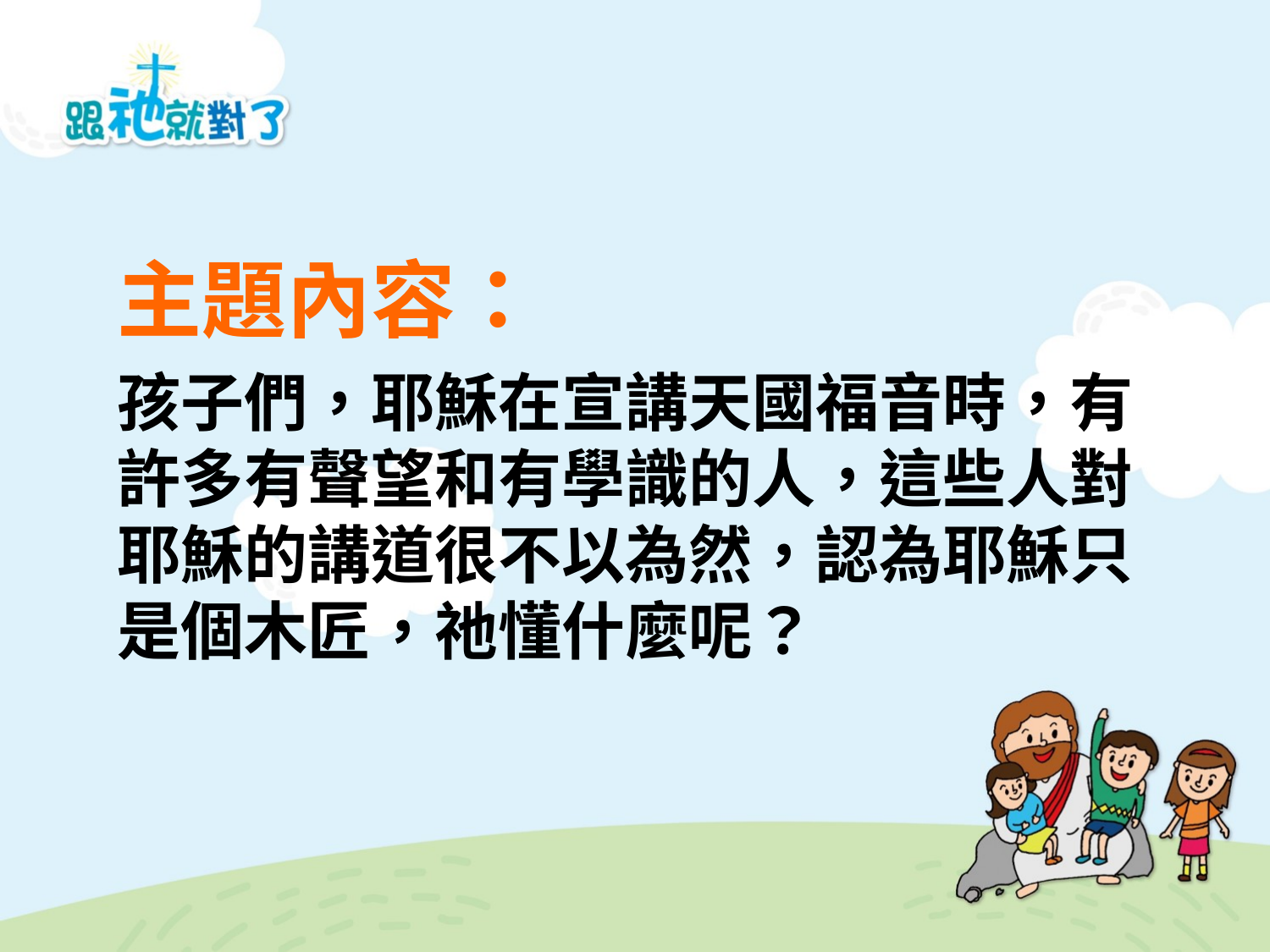

主題內容：
孩子們，耶穌在宣講天國福音時，有許多有聲望和有學識的人，這些人對耶穌的講道很不以為然，認為耶穌只是個木匠，祂懂什麼呢？